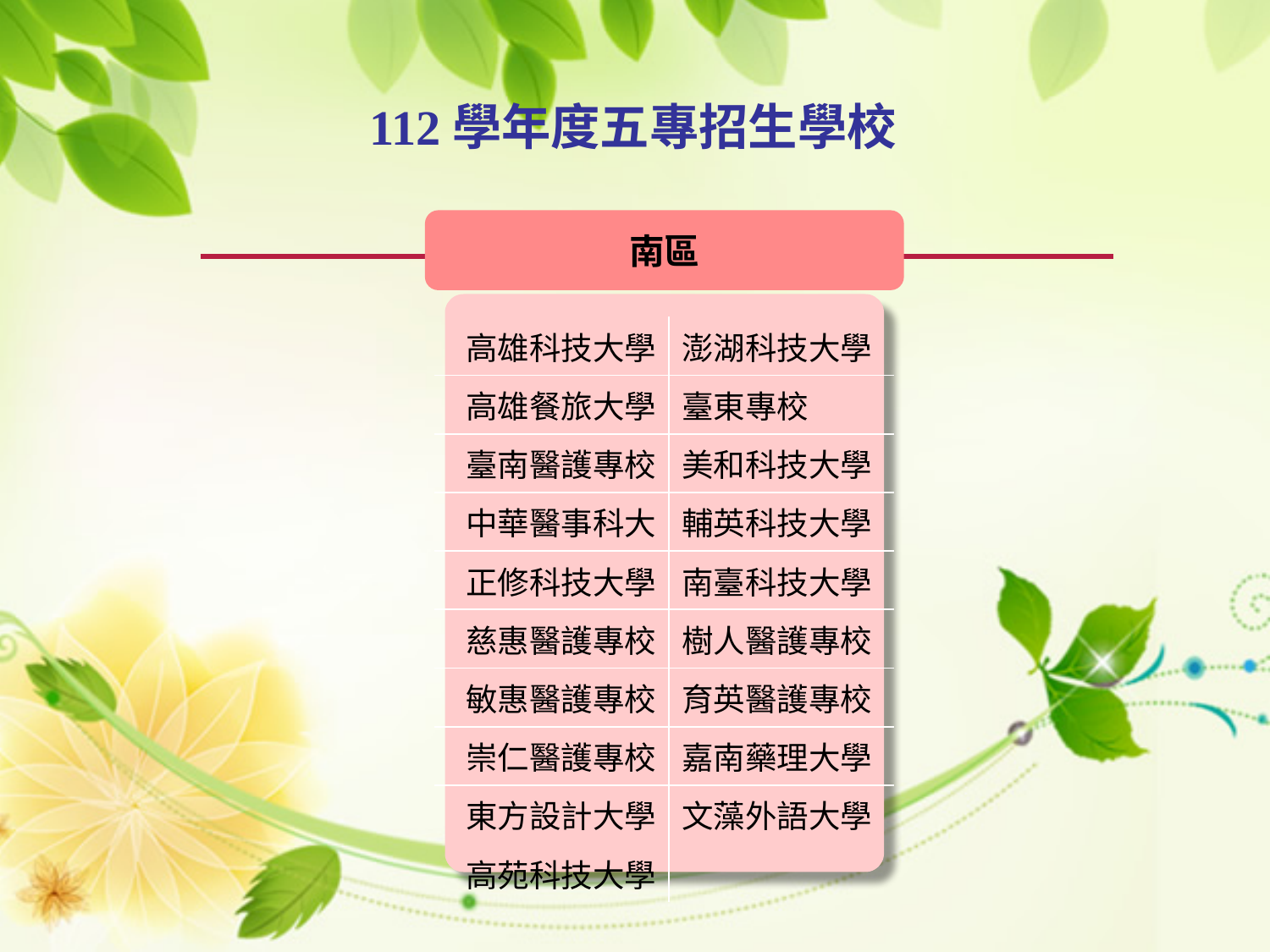

112學年度五專招生學校
南區

| 高雄科技大學 | 澎湖科技大學 |
| --- | --- |
| 高雄餐旅大學 | 臺東專校 |
| 臺南醫護專校 | 美和科技大學 |
| 中華醫事科大 | 輔英科技大學 |
| 正修科技大學 | 南臺科技大學 |
| 慈惠醫護專校 | 樹人醫護專校 |
| 敏惠醫護專校 | 育英醫護專校 |
| 崇仁醫護專校 | 嘉南藥理大學 |
| 東方設計大學 | 文藻外語大學 |
| 高苑科技大學 |  |